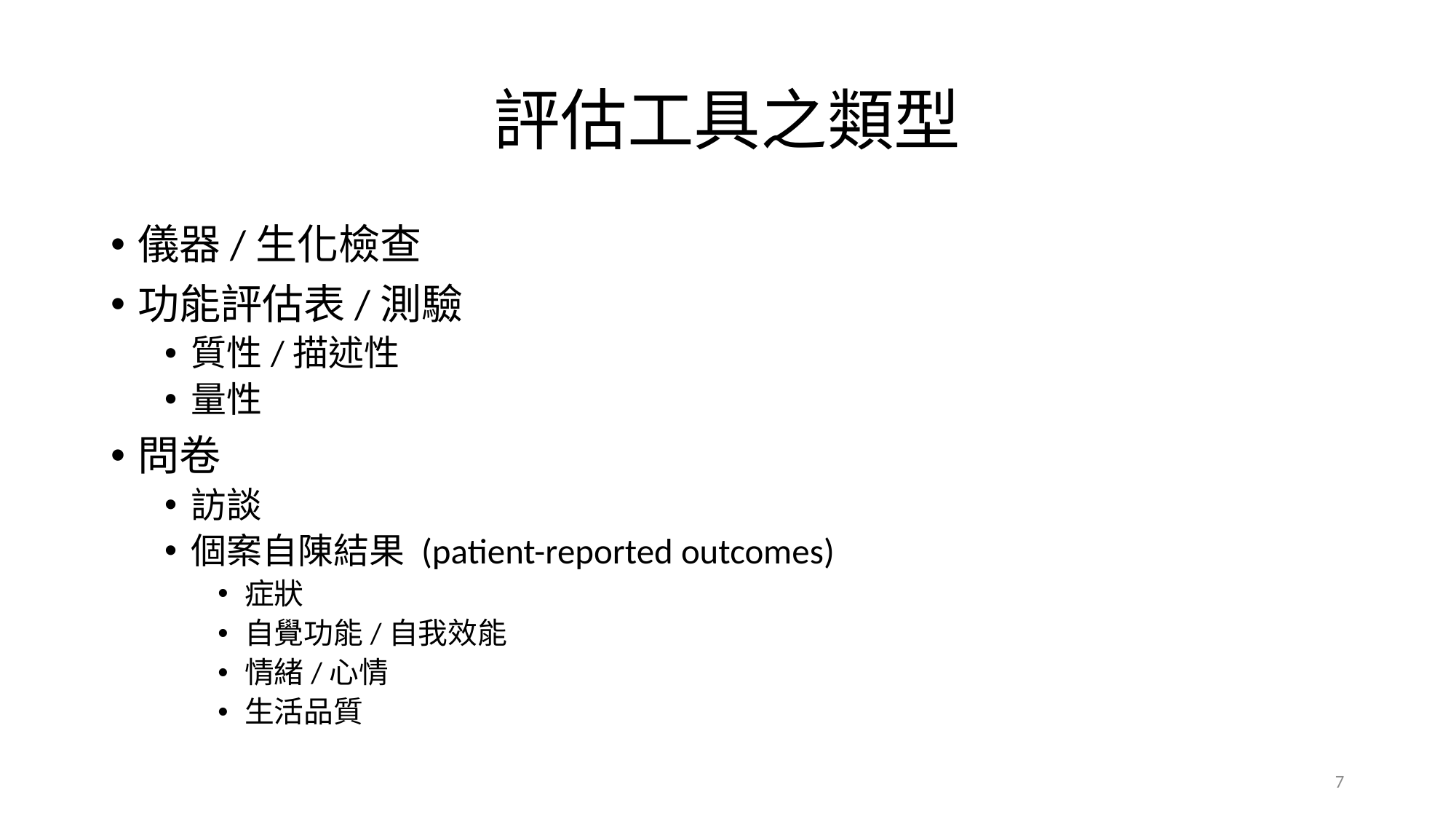

# 評估工具之類型
儀器/生化檢查
功能評估表/測驗
質性/描述性
量性
問卷
訪談
個案自陳結果 (patient-reported outcomes)
症狀
自覺功能/自我效能
情緒/心情
生活品質
7